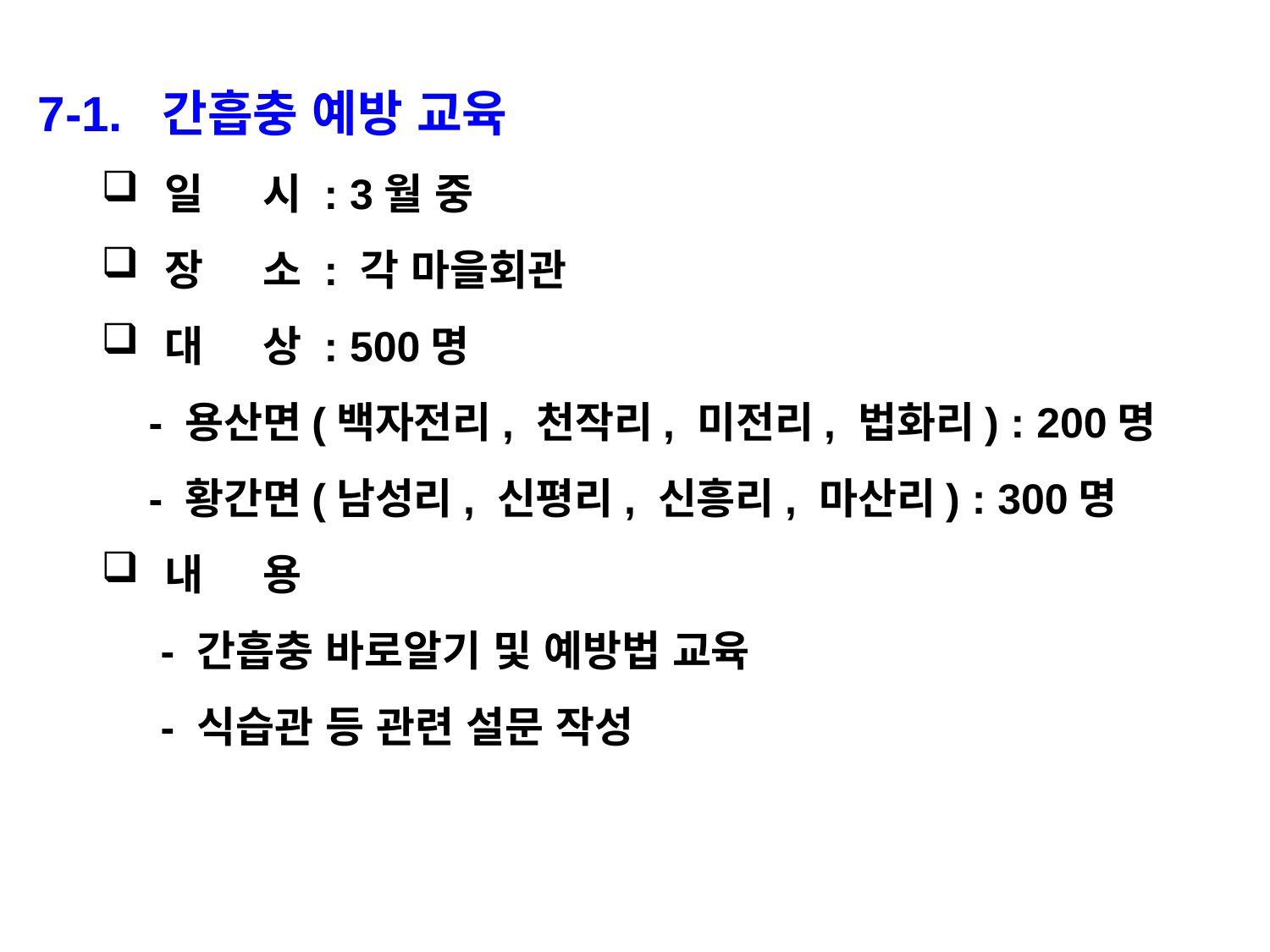

7-1.  간흡충 예방 교육
일     시 : 3월 중
장     소 : 각 마을회관
대     상 : 500명
    - 용산면(백자전리, 천작리, 미전리, 법화리) : 200명
    - 황간면(남성리, 신평리, 신흥리, 마산리) : 300명
내     용
     - 간흡충 바로알기 및 예방법 교육
     - 식습관 등 관련 설문 작성